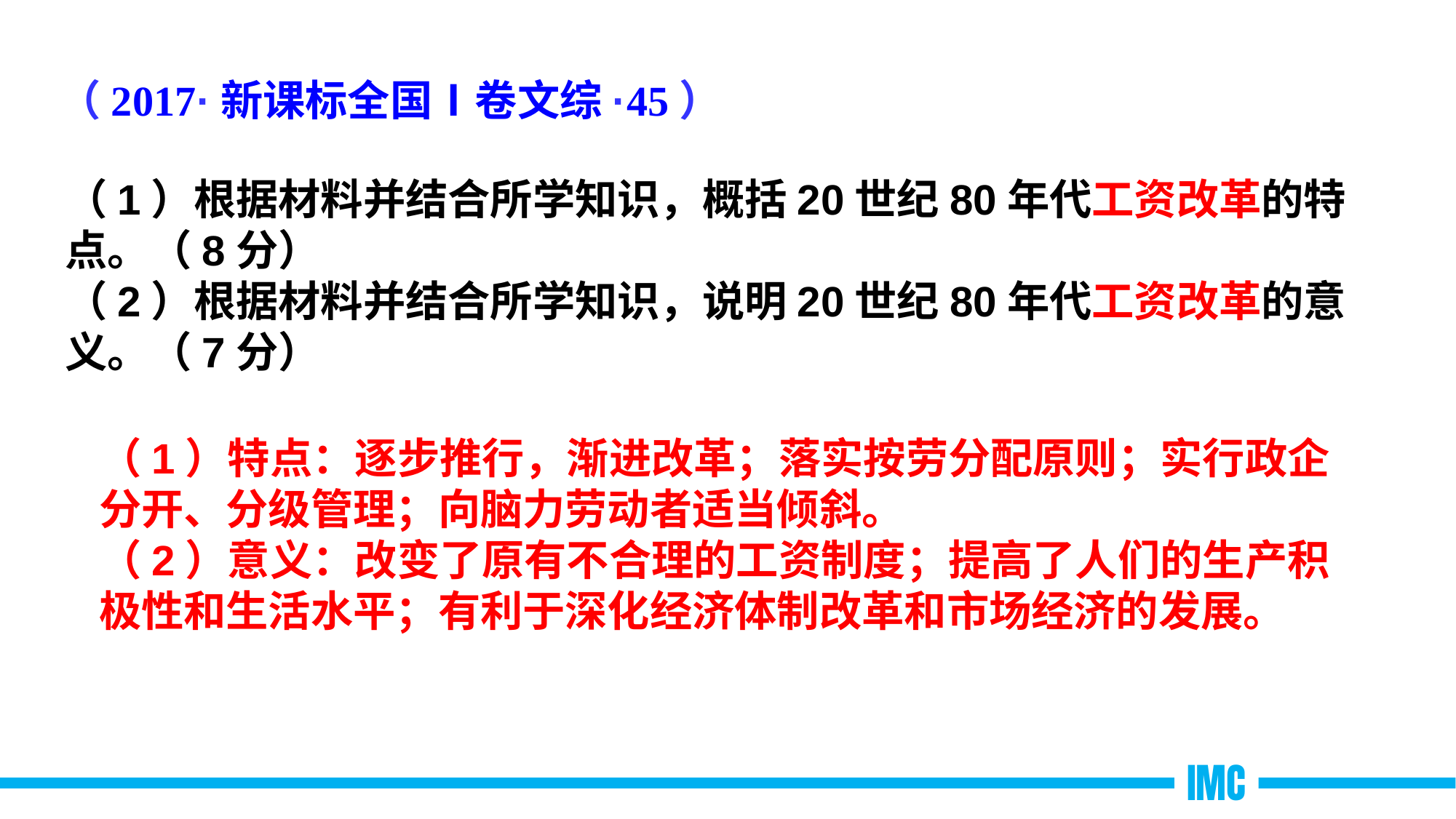

（2017·新课标全国Ⅰ卷文综·45）
（1）根据材料并结合所学知识，概括20世纪80年代工资改革的特点。（8分）
（2）根据材料并结合所学知识，说明20世纪80年代工资改革的意义。（7分）
（1）特点：逐步推行，渐进改革；落实按劳分配原则；实行政企分开、分级管理；向脑力劳动者适当倾斜。
（2）意义：改变了原有不合理的工资制度；提高了人们的生产积极性和生活水平；有利于深化经济体制改革和市场经济的发展。